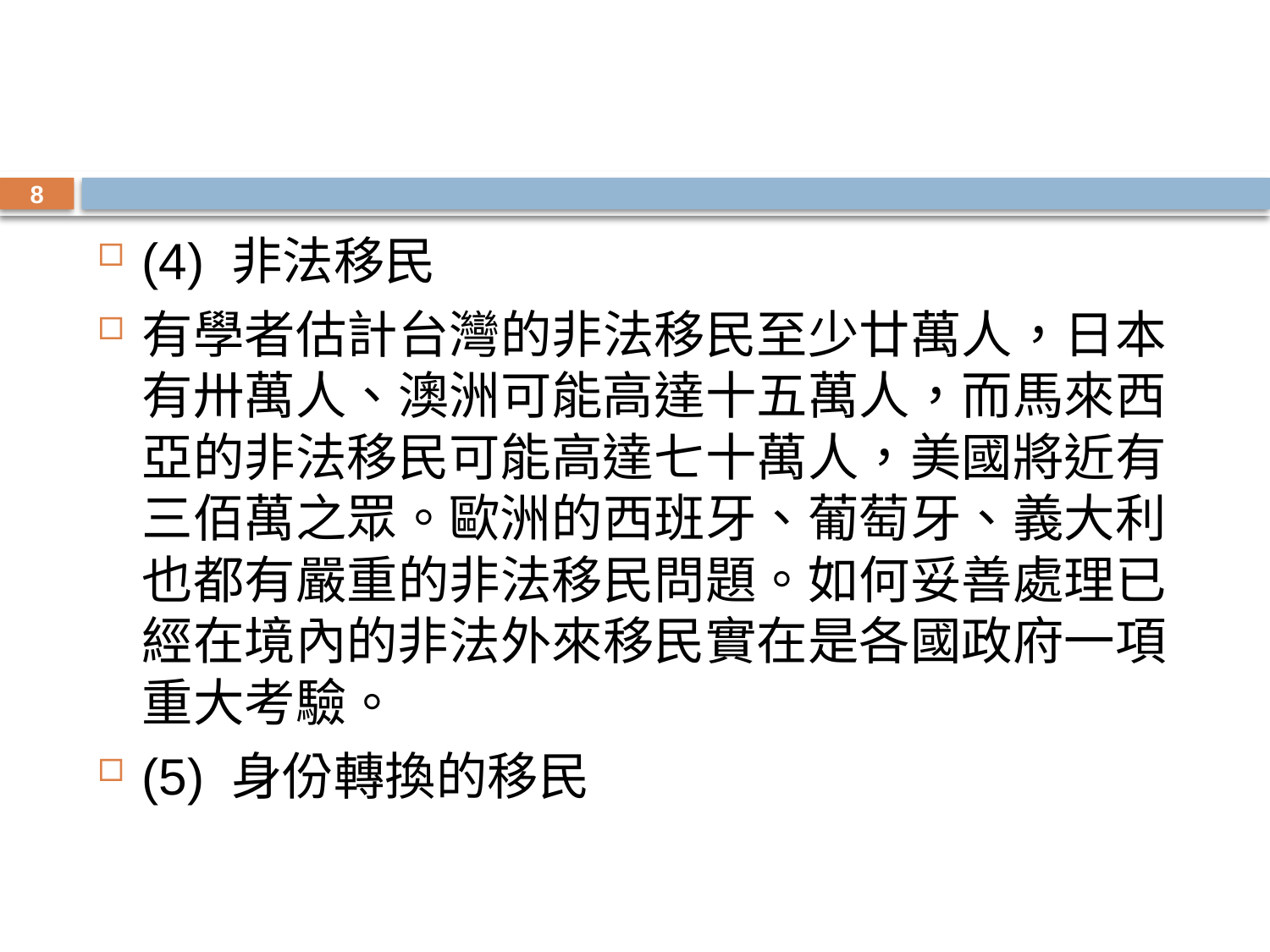

#
8
(4) 非法移民
有學者估計台灣的非法移民至少廿萬人，日本有卅萬人、澳洲可能高達十五萬人，而馬來西亞的非法移民可能高達七十萬人，美國將近有三佰萬之眾。歐洲的西班牙、葡萄牙、義大利也都有嚴重的非法移民問題。如何妥善處理已經在境內的非法外來移民實在是各國政府一項重大考驗。
(5) 身份轉換的移民